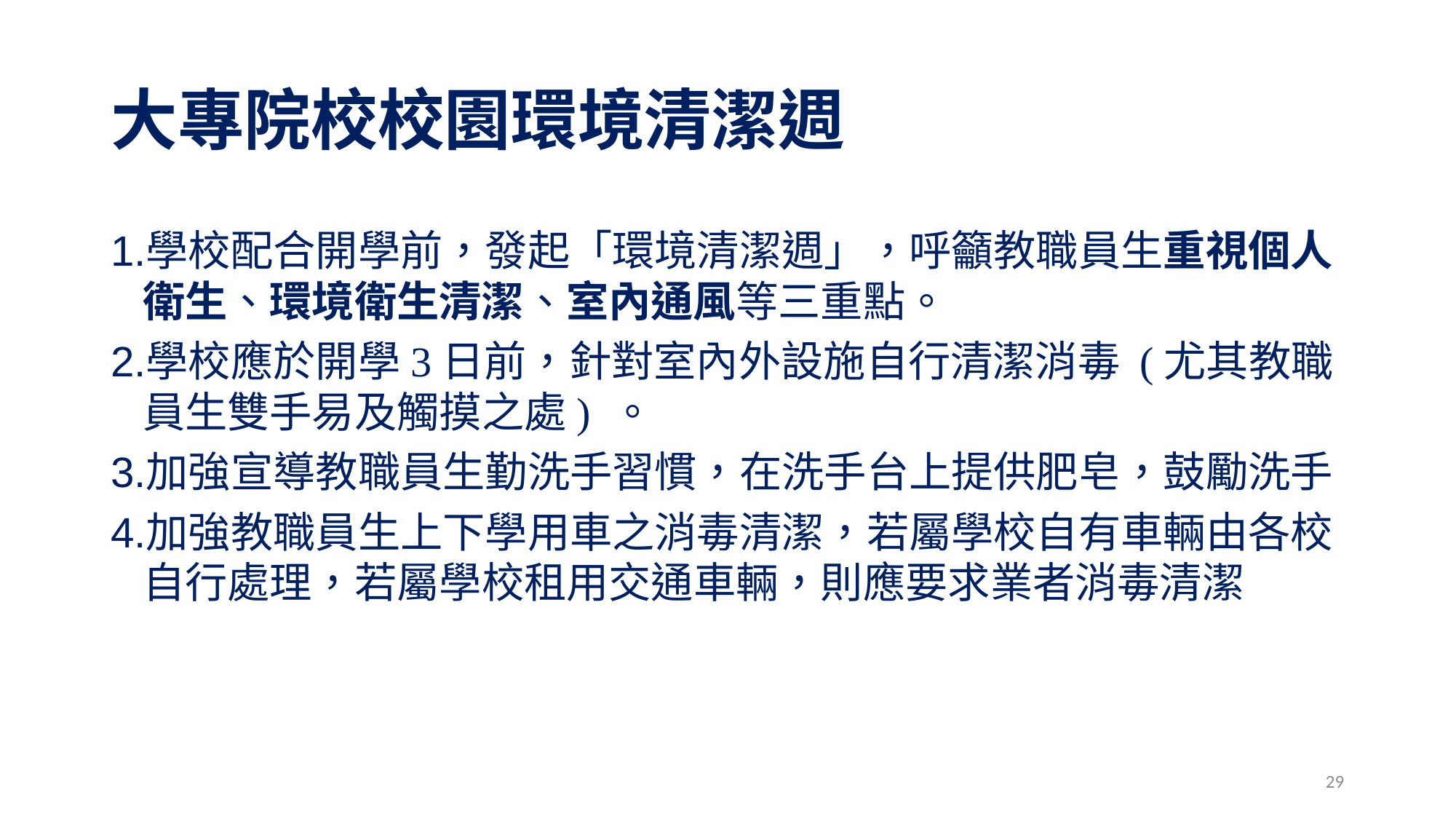

# 大專院校校園環境清潔週
學校配合開學前，發起「環境清潔週」，呼籲教職員生重視個人衛生、環境衛生清潔、室內通風等三重點。
學校應於開學3日前，針對室內外設施自行清潔消毒 (尤其教職員生雙手易及觸摸之處) 。
加強宣導教職員生勤洗手習慣，在洗手台上提供肥皂，鼓勵洗手
加強教職員生上下學用車之消毒清潔，若屬學校自有車輛由各校自行處理，若屬學校租用交通車輛，則應要求業者消毒清潔
29